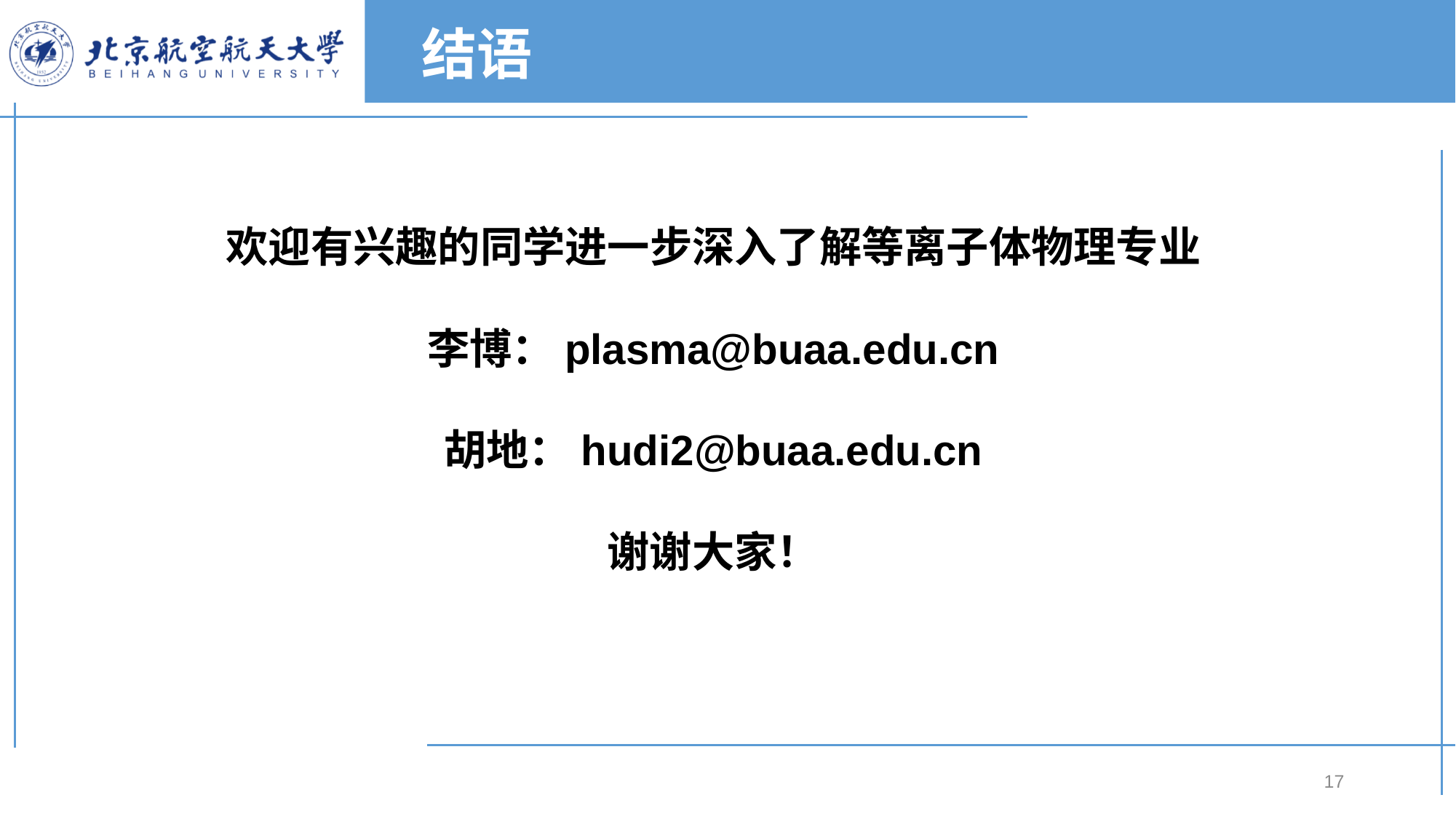

# 结语
欢迎有兴趣的同学进一步深入了解等离子体物理专业

李博：plasma@buaa.edu.cn

胡地：hudi2@buaa.edu.cn

谢谢大家！
17